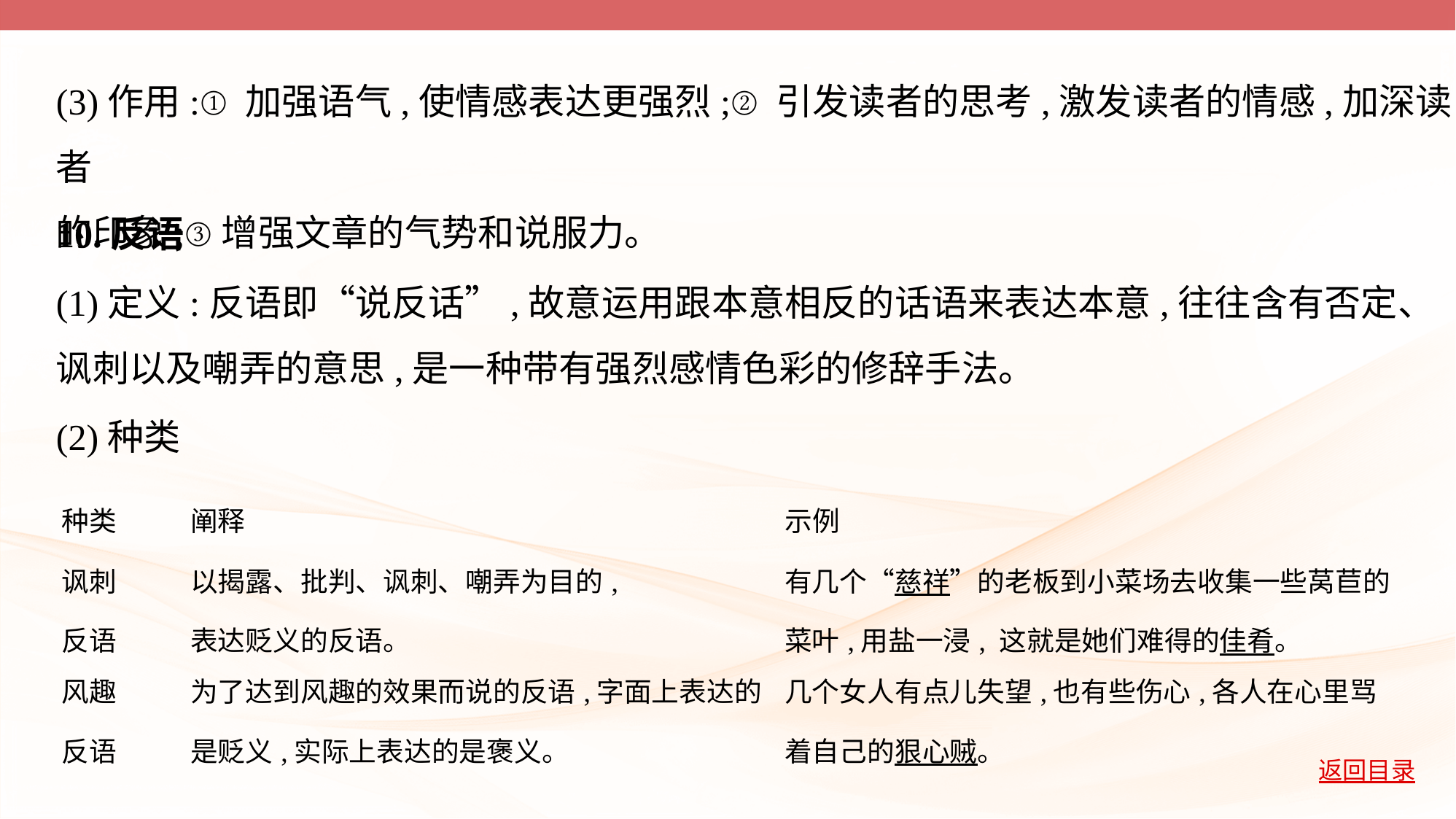

(3)作用:①加强语气,使情感表达更强烈;②引发读者的思考,激发读者的情感,加深读者
的印象;③增强文章的气势和说服力。
10.反语
(1)定义:反语即“说反话”,故意运用跟本意相反的话语来表达本意,往往含有否定、
讽刺以及嘲弄的意思,是一种带有强烈感情色彩的修辞手法。
(2)种类
| 种类 | 阐释 | 示例 |
| --- | --- | --- |
| 讽刺 反语 | 以揭露、批判、讽刺、嘲弄为目的, 表达贬义的反语。 | 有几个“慈祥”的老板到小菜场去收集一些莴苣的菜叶,用盐一浸, 这就是她们难得的佳肴。 |
| 风趣 反语 | 为了达到风趣的效果而说的反语,字面上表达的是贬义,实际上表达的是褒义。 | 几个女人有点儿失望,也有些伤心,各人在心里骂着自己的狠心贼。 |